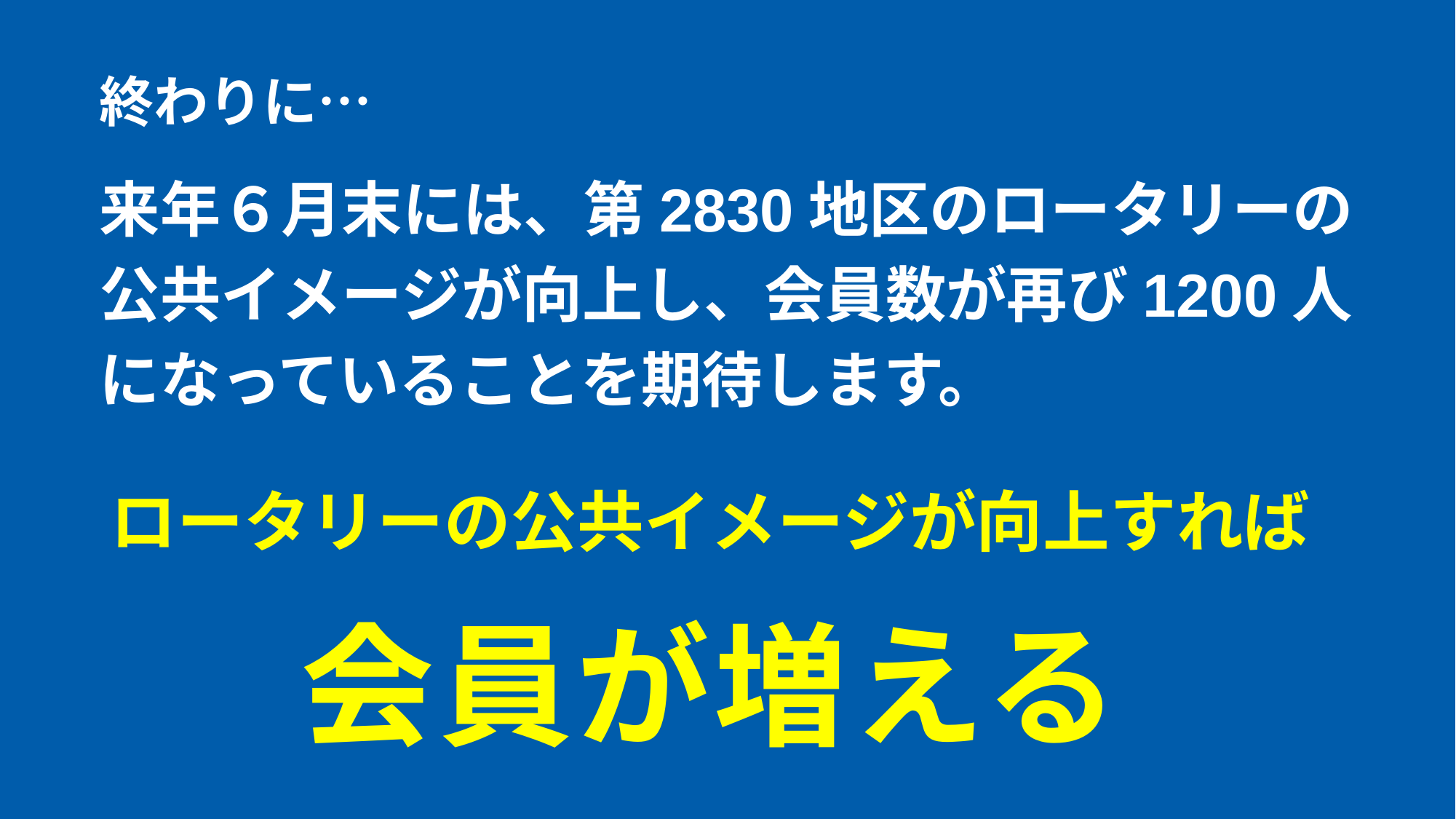

終わりに…
来年６月末には、第2830地区のロータリーの
公共イメージが向上し、会員数が再び1200人
になっていることを期待します。

ロータリーの公共イメージが向上すれば

会員が増える
Title Page Option